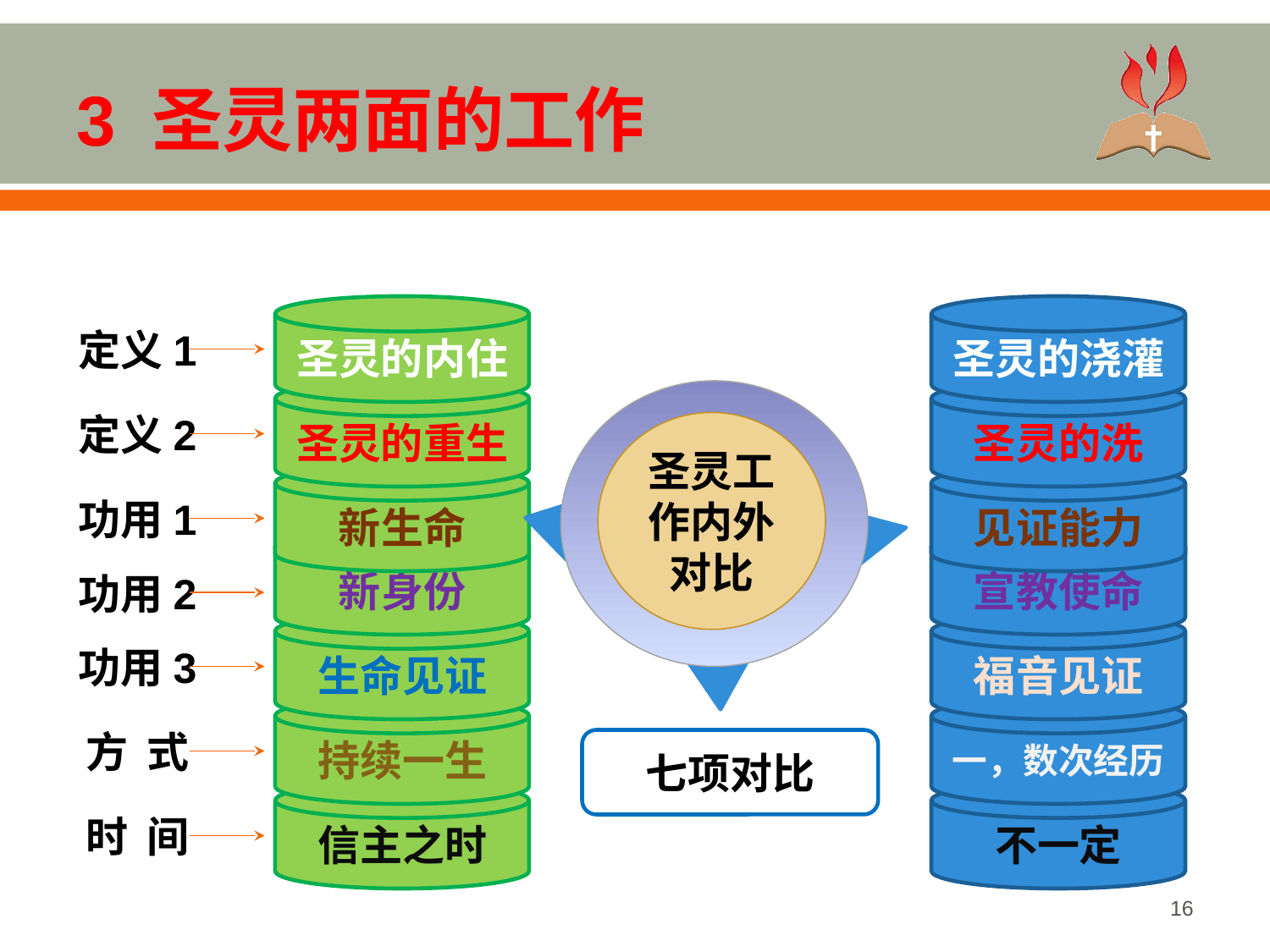

# 3 圣灵两面的工作
圣灵的内住
圣灵的重生
新生命
新身份
生命见证
持续一生
信主之时
圣灵的浇灌
圣灵的洗
见证能力
宣教使命
福音见证
一，数次经历
不一定
定义1

定义2
圣灵工作内外对比

功用1

功用2

功用3
方  式
七项对比
时  间
16